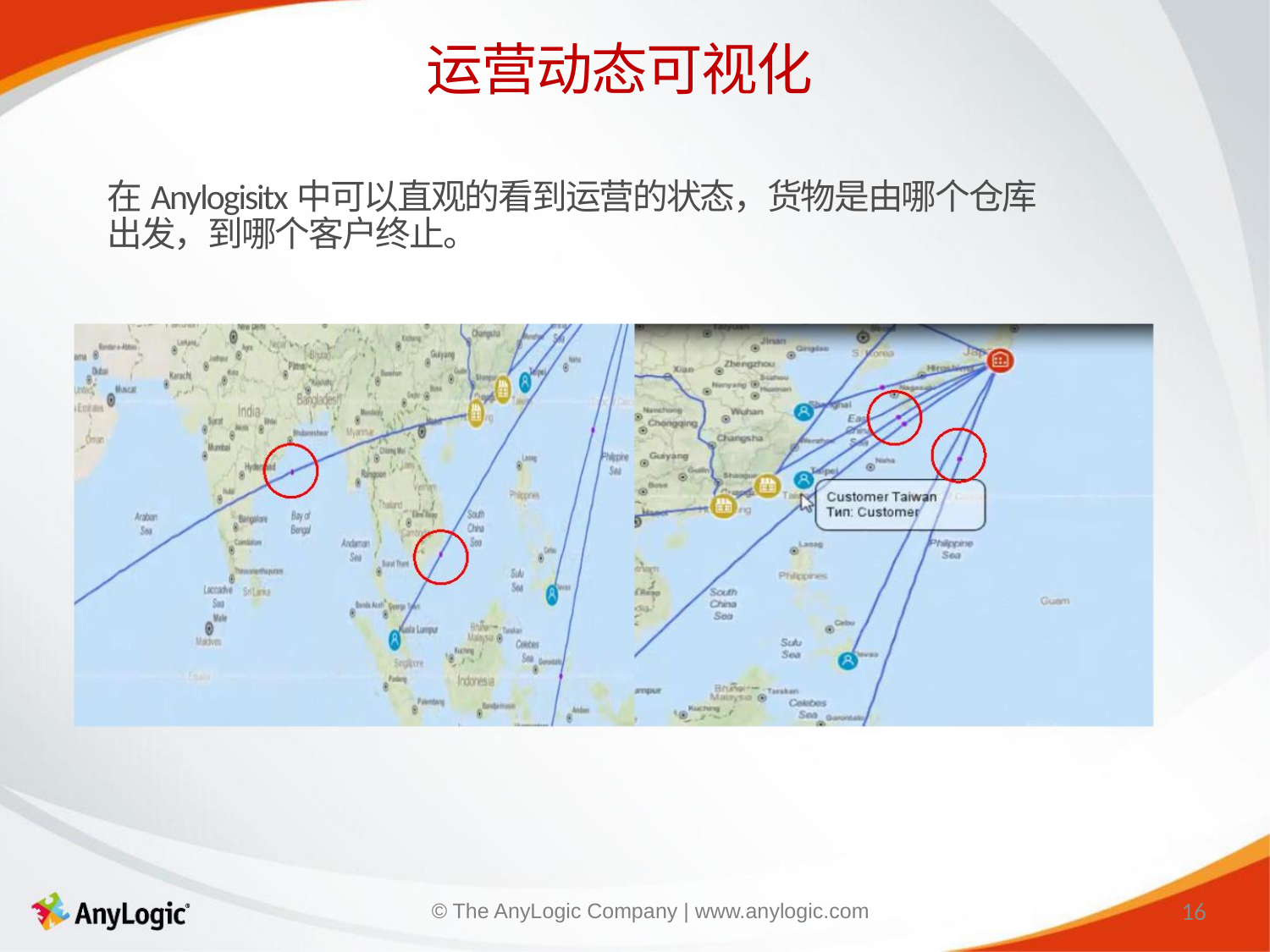

运营动态可视化
在Anylogisitx中可以直观的看到运营的状态，货物是由哪个仓库
出发，到哪个客户终止。
16
© The AnyLogic Company | www.anylogic.com